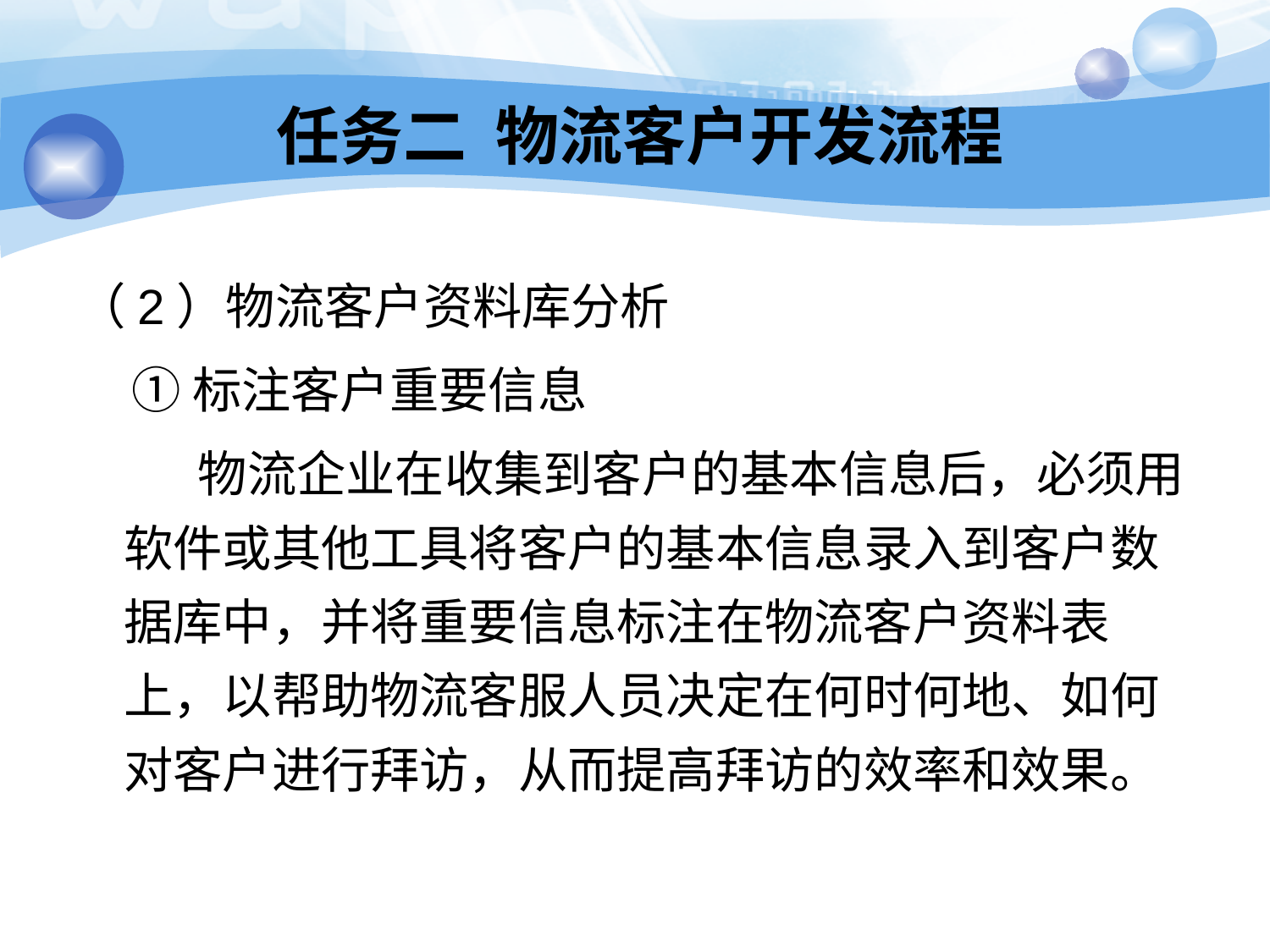

# 任务二  物流客户开发流程
（2）物流客户资料库分析
     ①标注客户重要信息
          物流企业在收集到客户的基本信息后，必须用软件或其他工具将客户的基本信息录入到客户数据库中，并将重要信息标注在物流客户资料表上，以帮助物流客服人员决定在何时何地、如何对客户进行拜访，从而提高拜访的效率和效果。